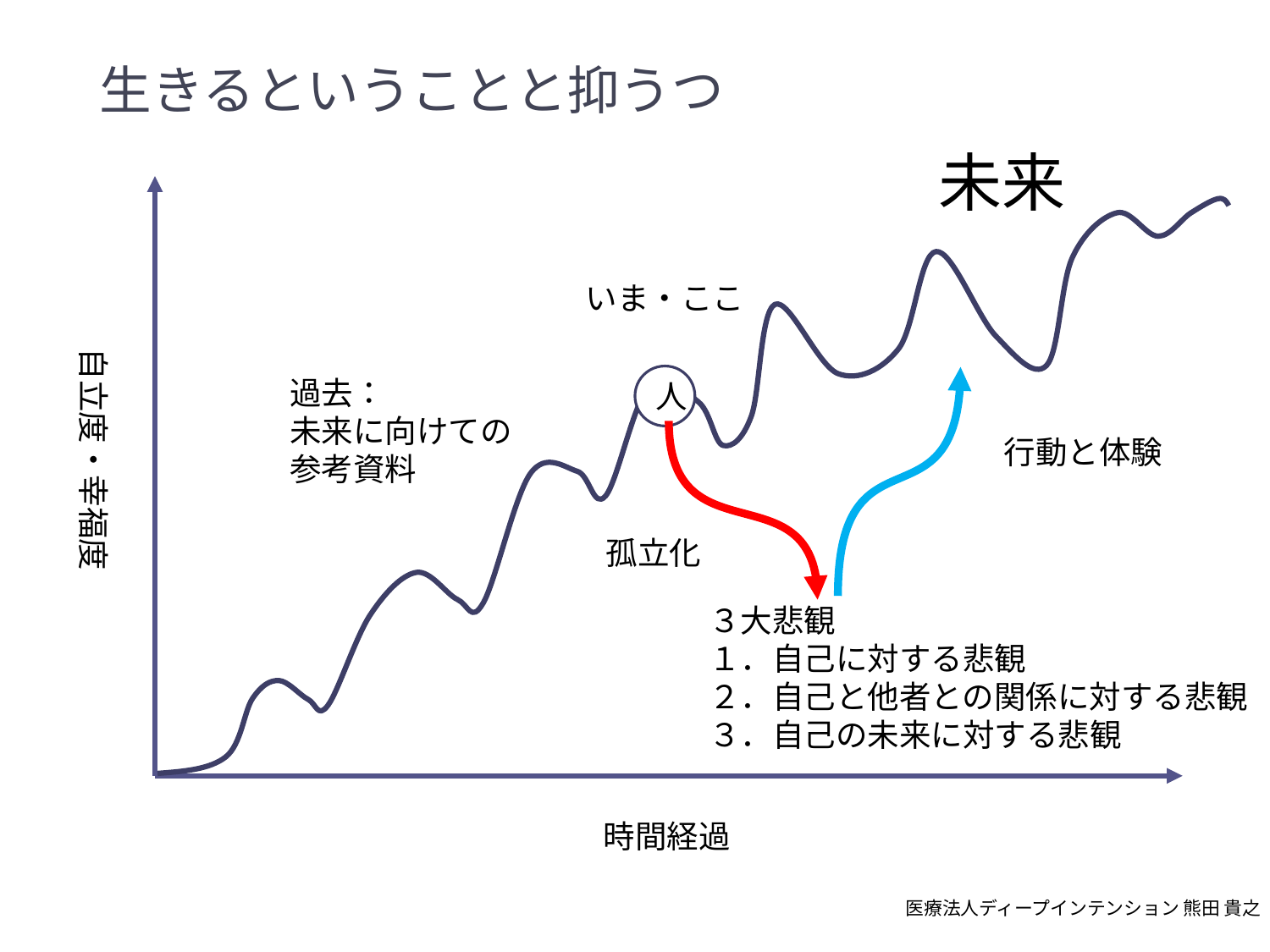

# 生きるということと抑うつ
未来

いま・ここ
自立度・幸福度
人
過去：
未来に向けての
参考資料
行動と体験
孤立化
３大悲観
１．自己に対する悲観
２．自己と他者との関係に対する悲観
３．自己の未来に対する悲観
時間経過
医療法人ディープインテンション 熊田 貴之